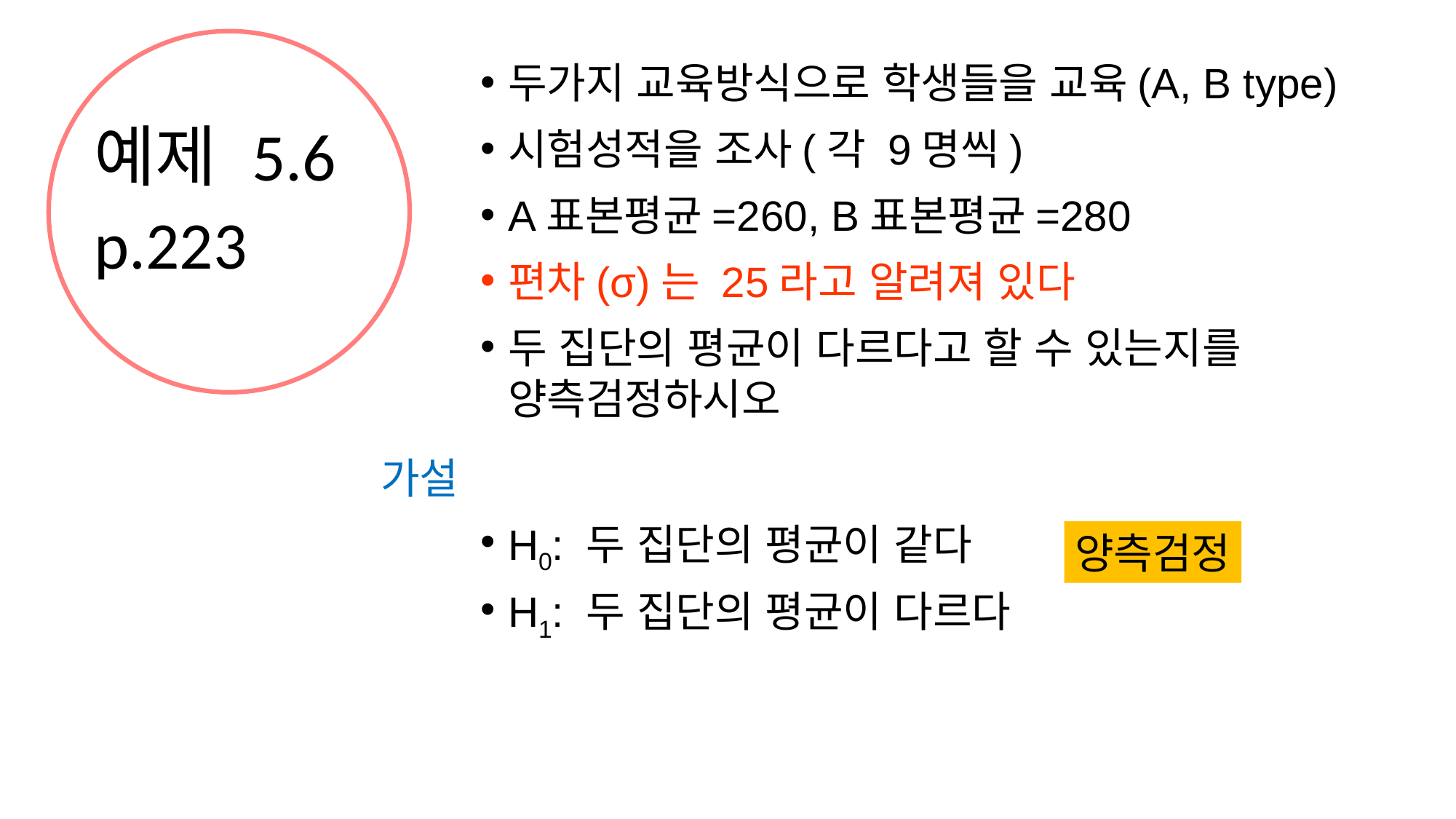

두가지 교육방식으로 학생들을 교육(A, B type)
시험성적을 조사(각 9명씩)
A표본평균=260, B표본평균=280
편차(σ)는 25라고 알려져 있다
두 집단의 평균이 다르다고 할 수 있는지를 양측검정하시오
# 예제 5.6 p.223
가설
H0: 두 집단의 평균이 같다
H1: 두 집단의 평균이 다르다

양측검정